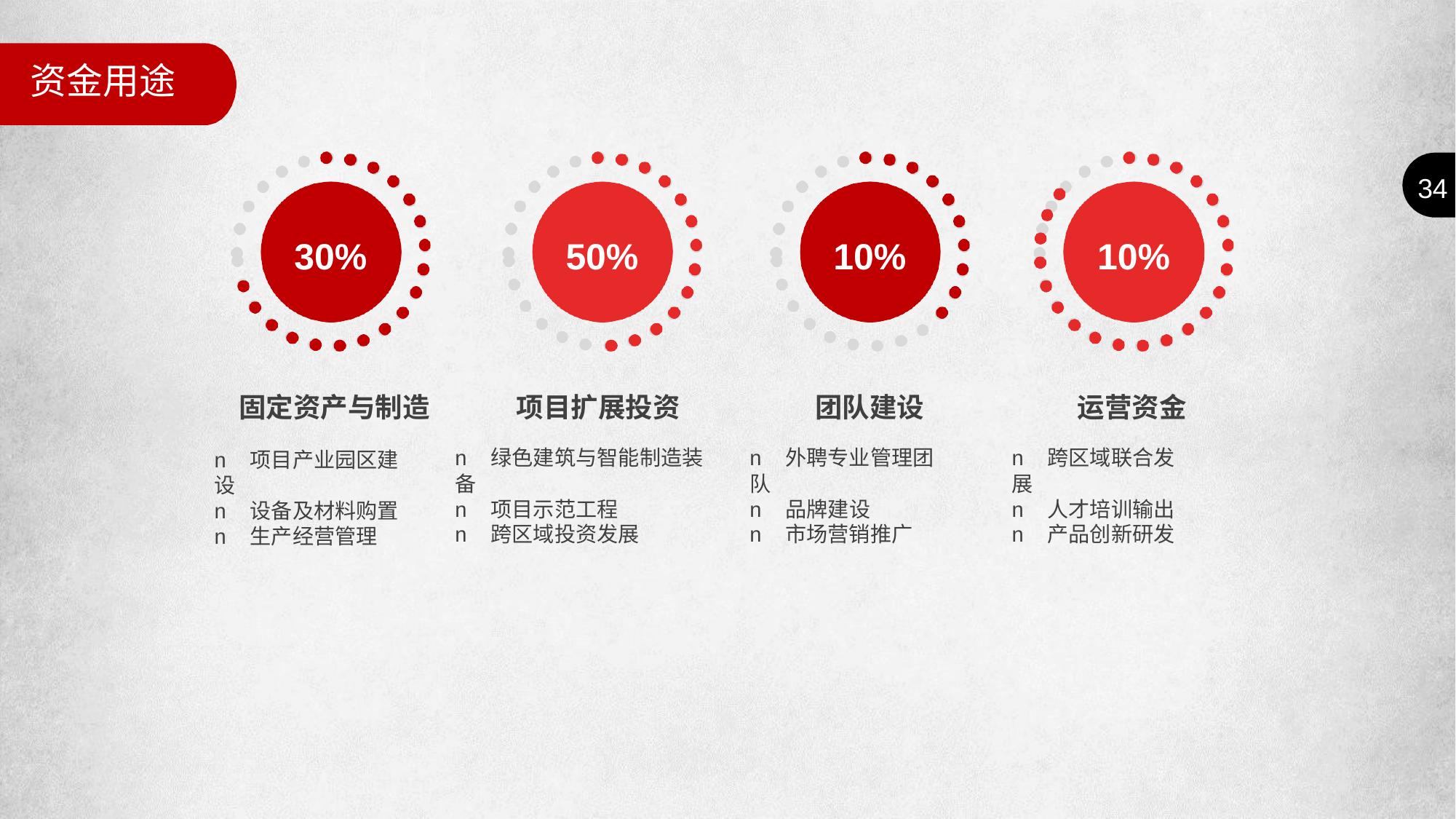

资金用途

34
30%
50%
10%
10%
固定资产与制造
项目扩展投资
n	绿色建筑与智能制造装备
n	项目示范工程
n	跨区域投资发展
团队建设
n	外聘专业管理团队
n	品牌建设
n	市场营销推广
运营资金
n	跨区域联合发展
n	人才培训输出
n	产品创新研发
n	项目产业园区建设
n	设备及材料购置
n	生产经营管理